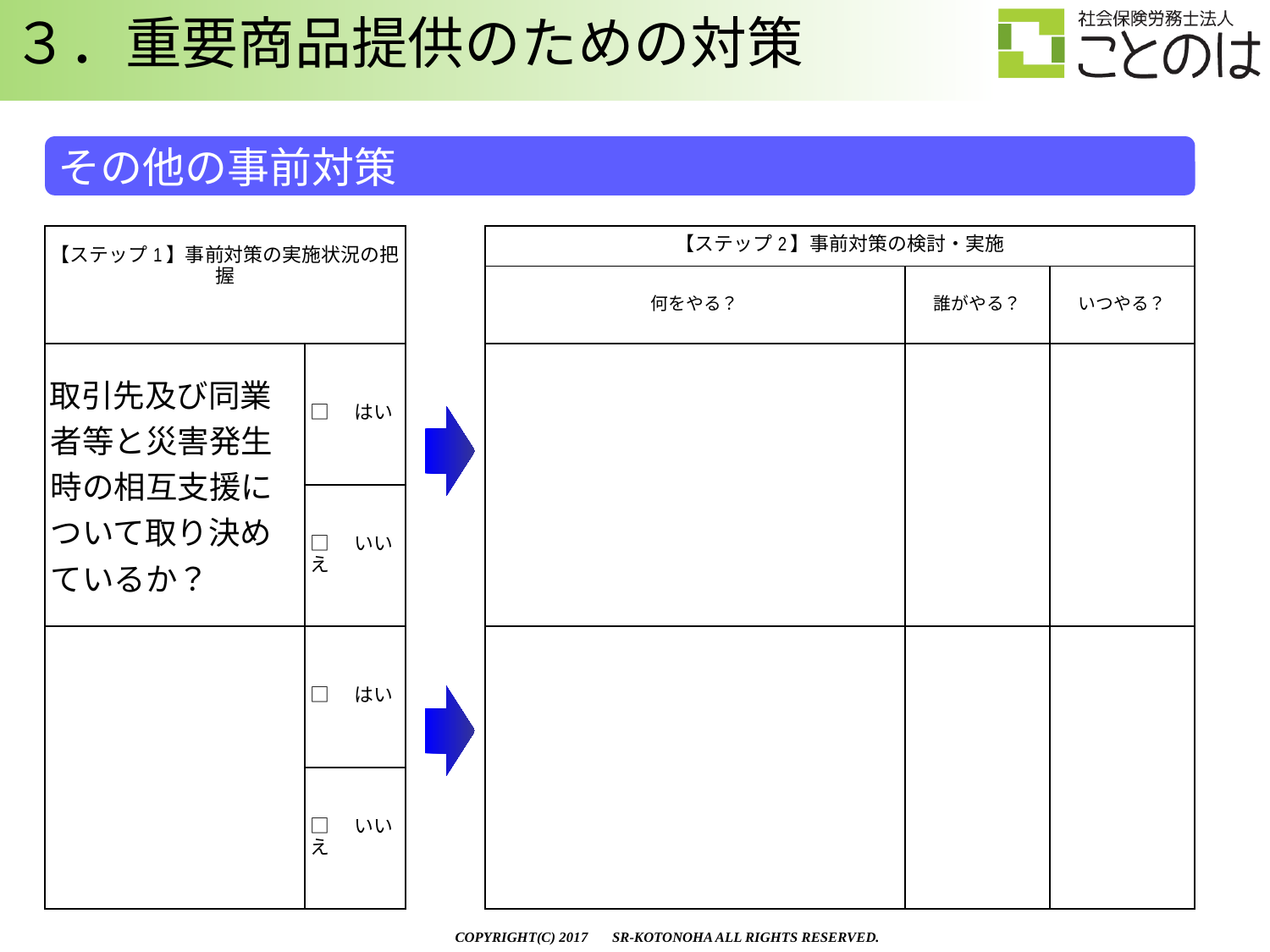

３．重要商品提供のための対策
その他の事前対策
| 【ステップ1】事前対策の実施状況の把握 |  |  | 【ステップ2】事前対策の検討・実施 |  |  |
| --- | --- | --- | --- | --- | --- |
|  |  |  | 何をやる？ | 誰がやる？ | いつやる？ |
| 取引先及び同業者等と災害発生時の相互支援について取り決めているか？ | □　はい |  |  |  |  |
|  | □　いいえ |  |  |  |  |
|  | □　はい |  |  |  |  |
|  | □　いいえ |  |  |  |  |